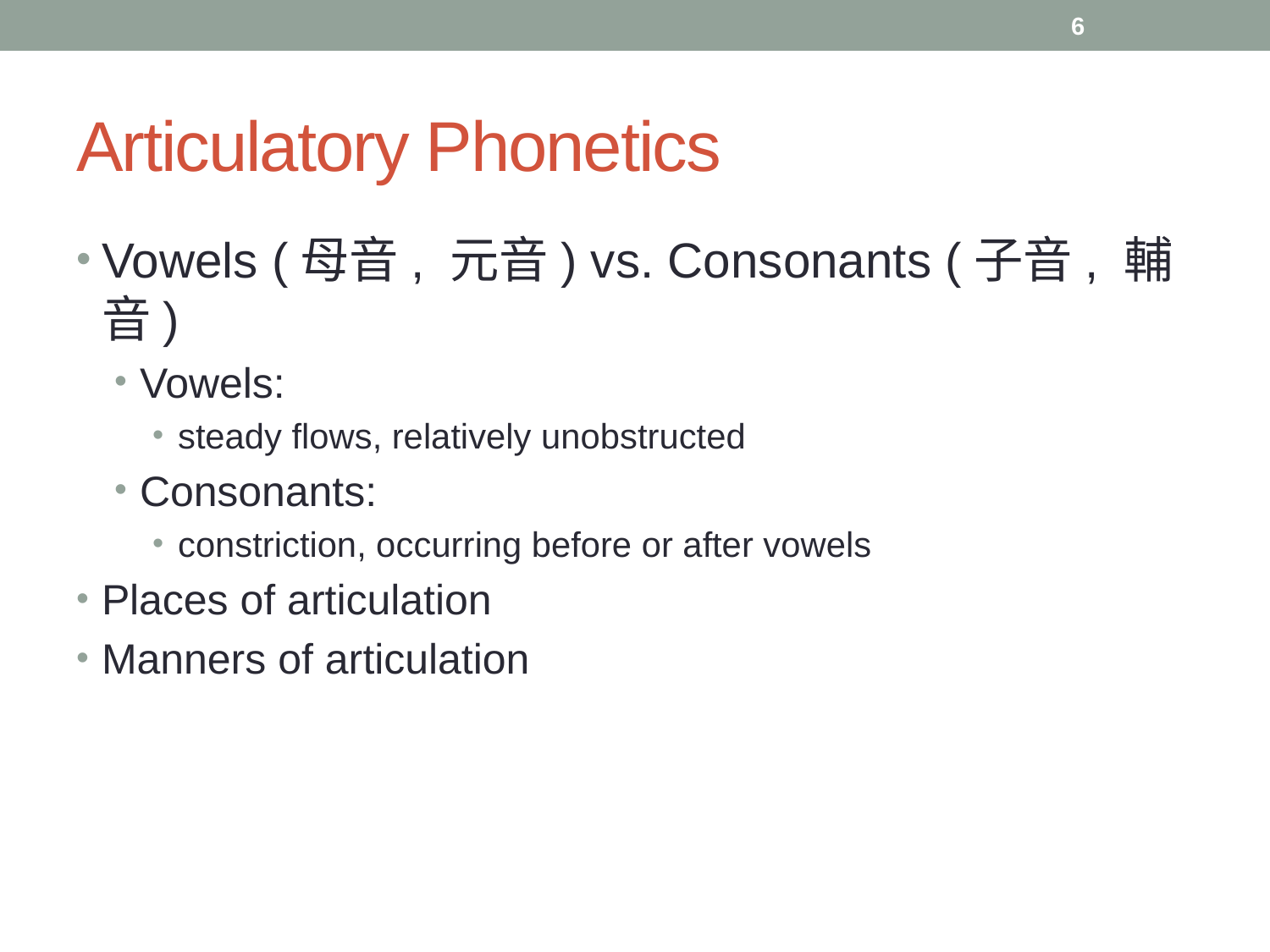

6
# Articulatory Phonetics
Vowels (母音, 元音) vs. Consonants (子音, 輔音)
Vowels:
steady flows, relatively unobstructed
Consonants:
constriction, occurring before or after vowels
Places of articulation
Manners of articulation